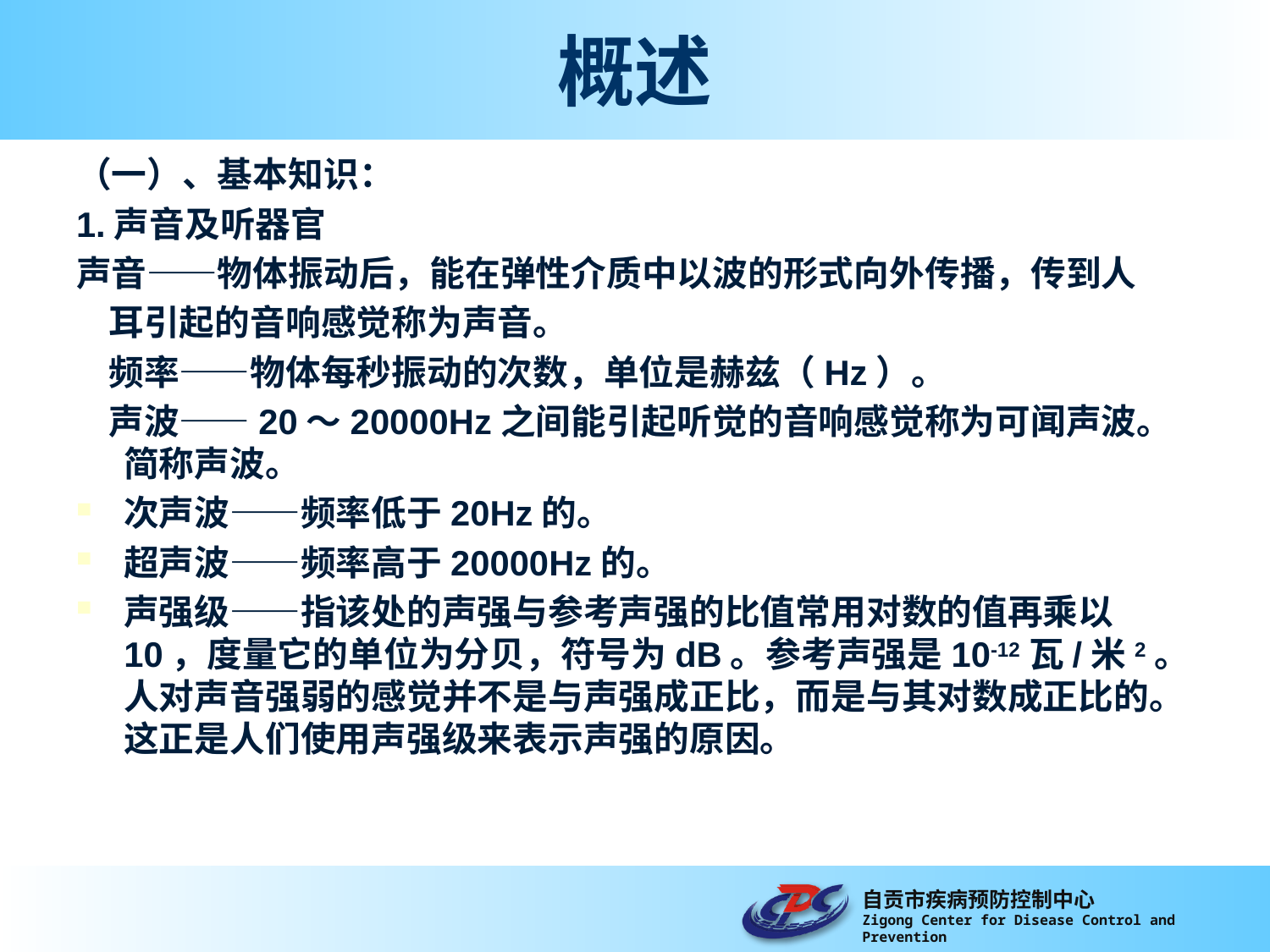

# 概述
（一）、基本知识：
1.声音及听器官
声音——物体振动后，能在弹性介质中以波的形式向外传播，传到人
   耳引起的音响感觉称为声音。
   频率——物体每秒振动的次数，单位是赫兹（Hz）。
   声波——20～20000Hz之间能引起听觉的音响感觉称为可闻声波。简称声波。
次声波——频率低于20Hz的。
超声波——频率高于20000Hz的。
声强级——指该处的声强与参考声强的比值常用对数的值再乘以10，度量它的单位为分贝，符号为dB。参考声强是10-12瓦/米2。人对声音强弱的感觉并不是与声强成正比，而是与其对数成正比的。这正是人们使用声强级来表示声强的原因。
3